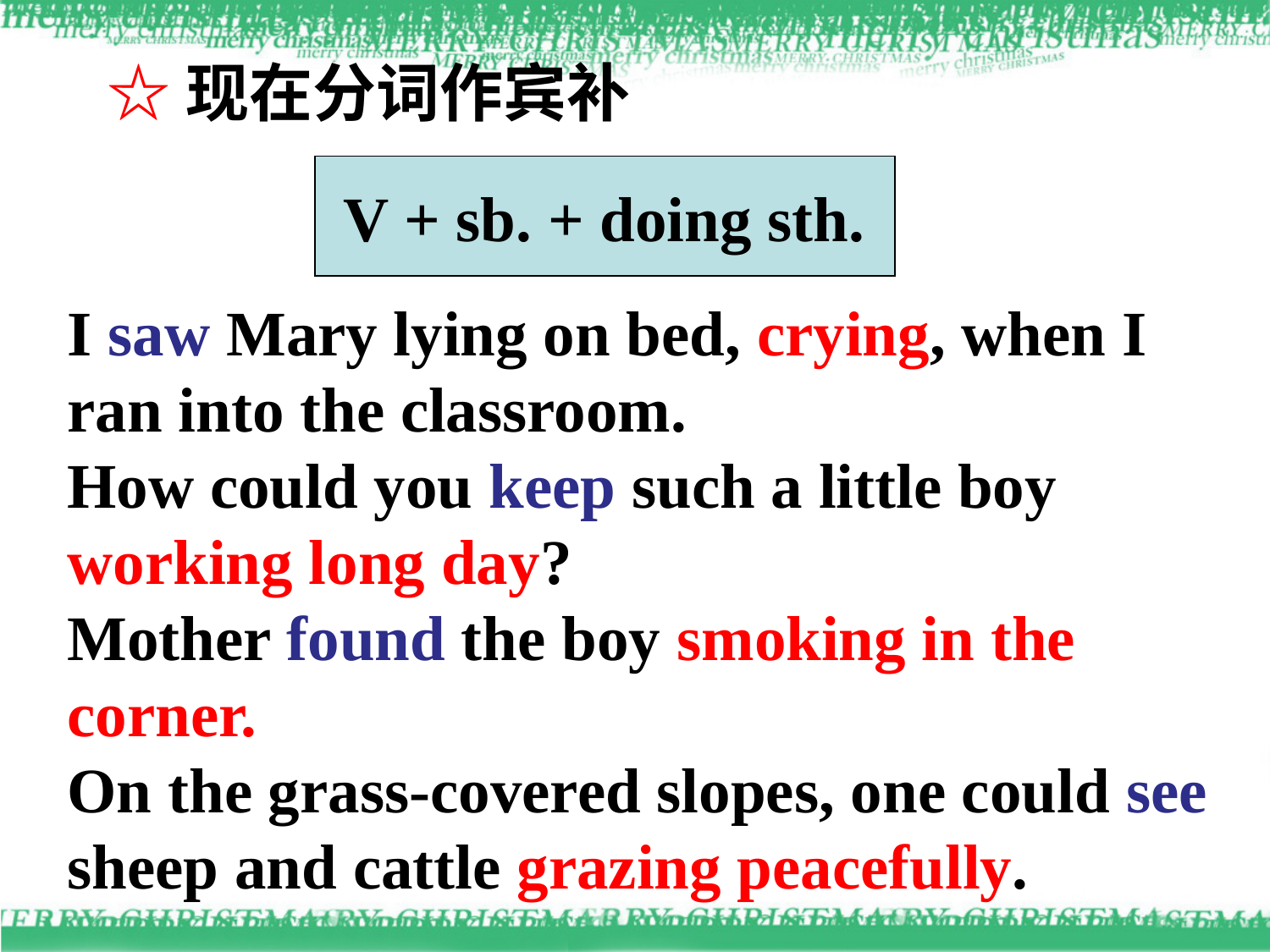

☆现在分词作宾补
 V + sb. + doing sth.
I saw Mary lying on bed, crying, when I ran into the classroom.
How could you keep such a little boy working long day?
Mother found the boy smoking in the corner.
On the grass-covered slopes, one could see sheep and cattle grazing peacefully.